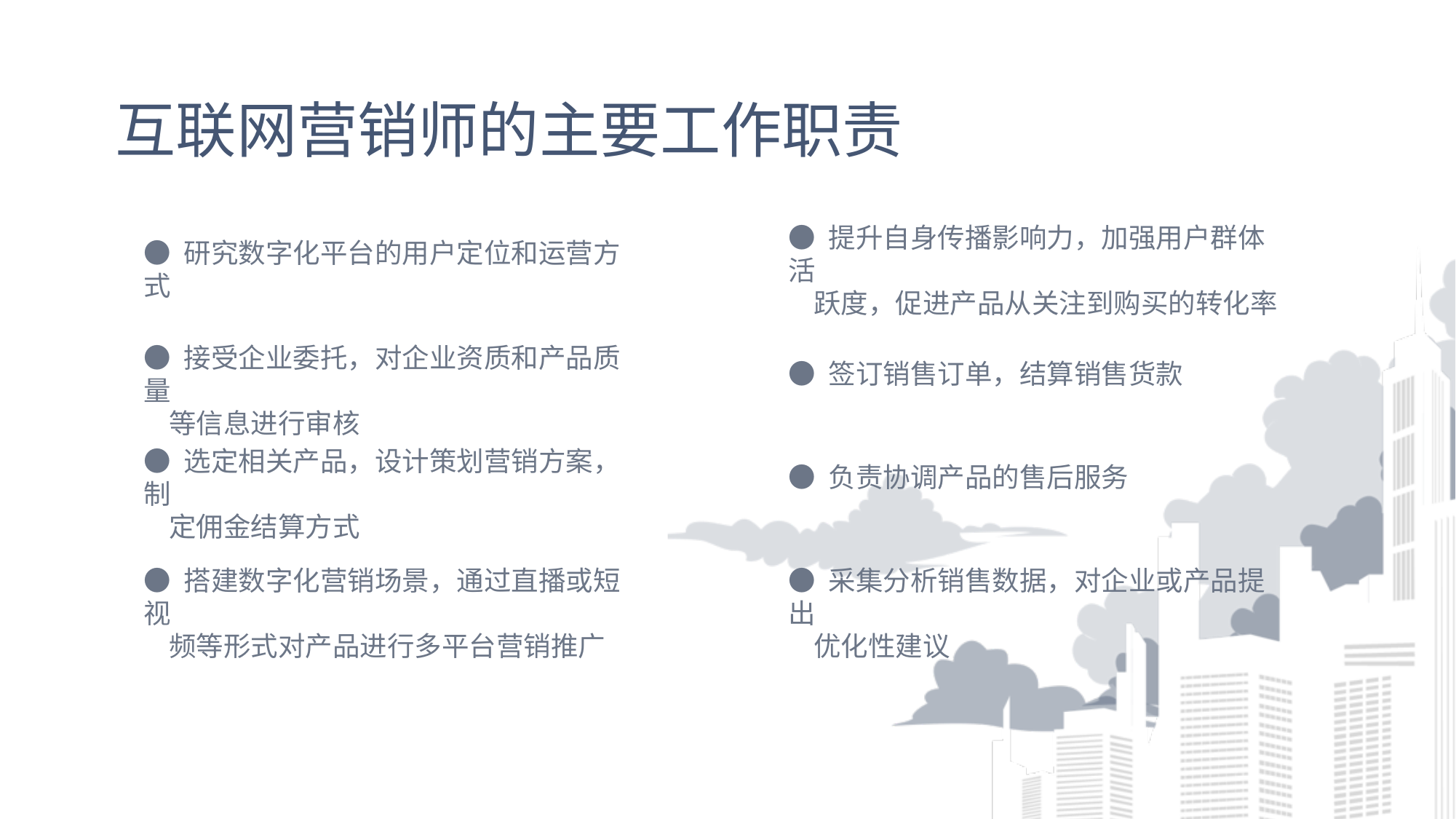

# 互联网营销师的主要工作职责
● 提升自身传播影响力，加强用户群体活
   跃度，促进产品从关注到购买的转化率
● 研究数字化平台的用户定位和运营方式
● 接受企业委托，对企业资质和产品质量
   等信息进行审核
● 签订销售订单，结算销售货款
● 选定相关产品，设计策划营销方案，制
   定佣金结算方式
● 负责协调产品的售后服务
● 搭建数字化营销场景，通过直播或短视
   频等形式对产品进行多平台营销推广
● 采集分析销售数据，对企业或产品提出
   优化性建议